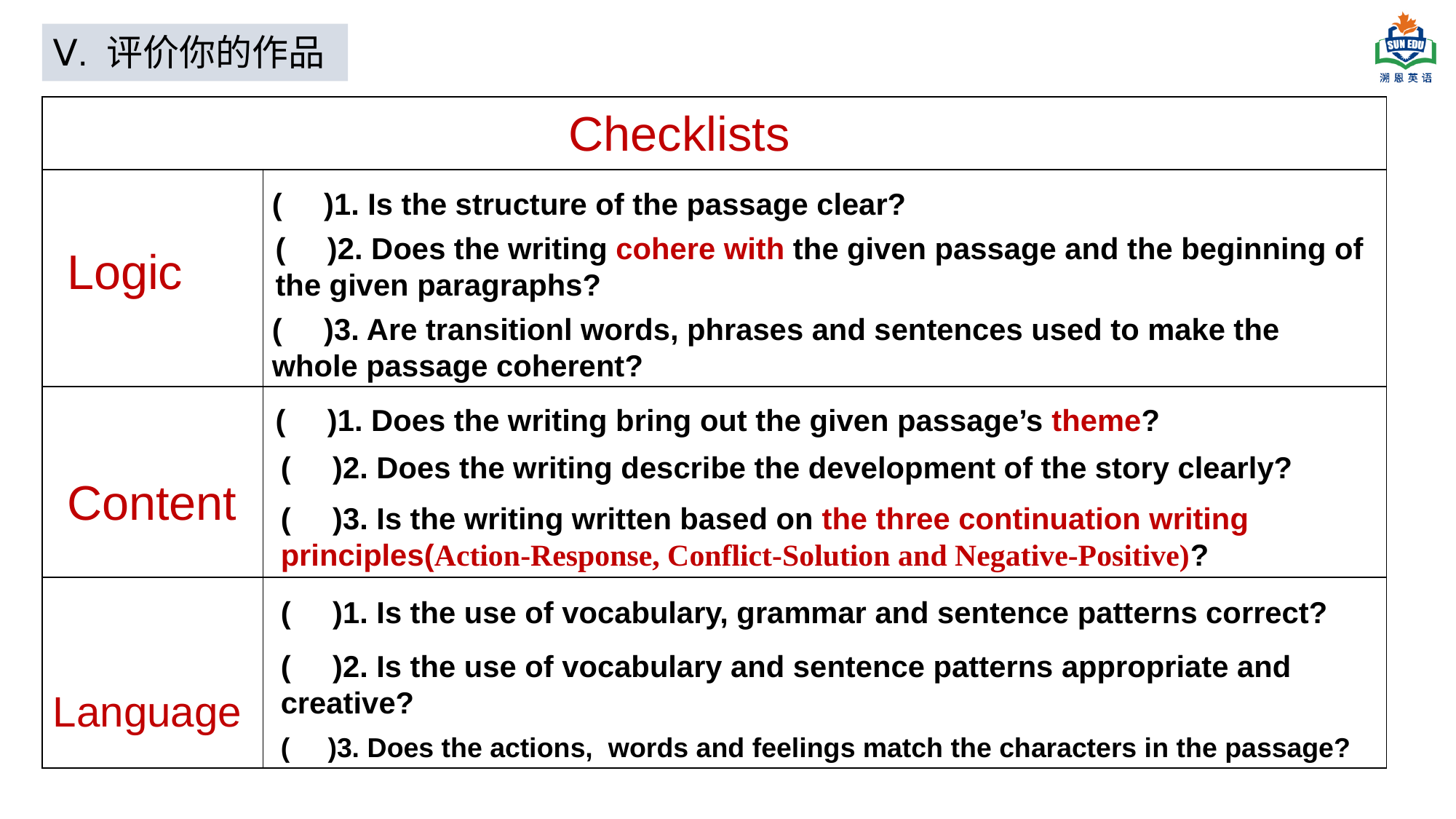

Ⅴ. 评价你的作品

| Check |  |
| --- | --- |
|  |  |
|  |  |
|  |  |
Checklists
(     )1. Is the structure of the passage clear?

(     )2. Does the writing cohere with the given passage and the beginning of the given paragraphs?
Logic
(     )3. Are transitionl words, phrases and sentences used to make the whole passage coherent?
(     )1. Does the writing bring out the given passage’s theme?
(     )2. Does the writing describe the development of the story clearly?
Content
(     )3. Is the writing written based on the three continuation writing principles(Action-Response, Conflict-Solution and Negative-Positive)?
(     )1. Is the use of vocabulary, grammar and sentence patterns correct?
(     )2. Is the use of vocabulary and sentence patterns appropriate and creative?
Language
(     )3. Does the actions,  words and feelings match the characters in the passage?